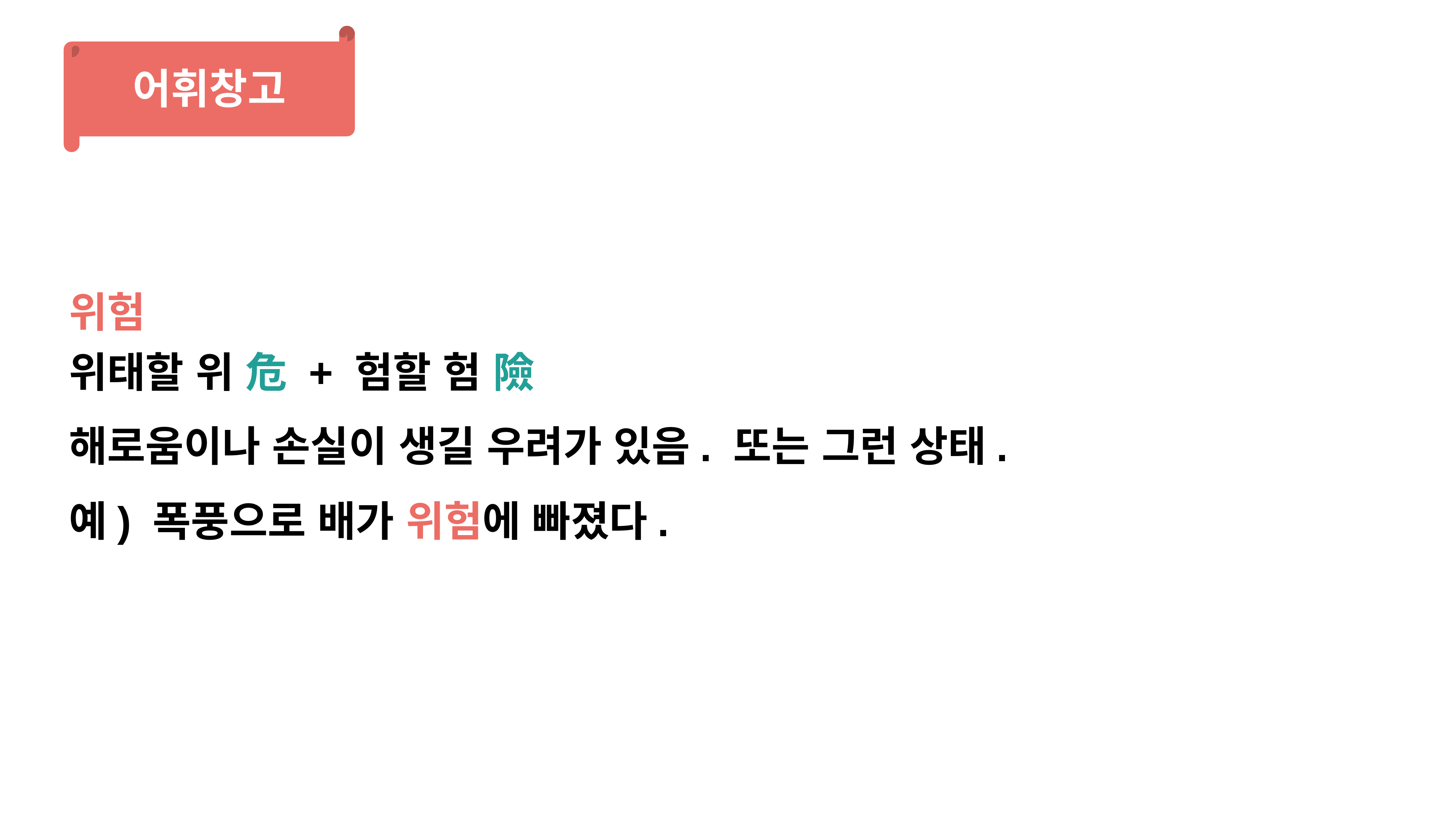

어휘창고
위험
위태할 위 危 + 험할 험 險
해로움이나 손실이 생길 우려가 있음. 또는 그런 상태.
예) 폭풍으로 배가 위험에 빠졌다.